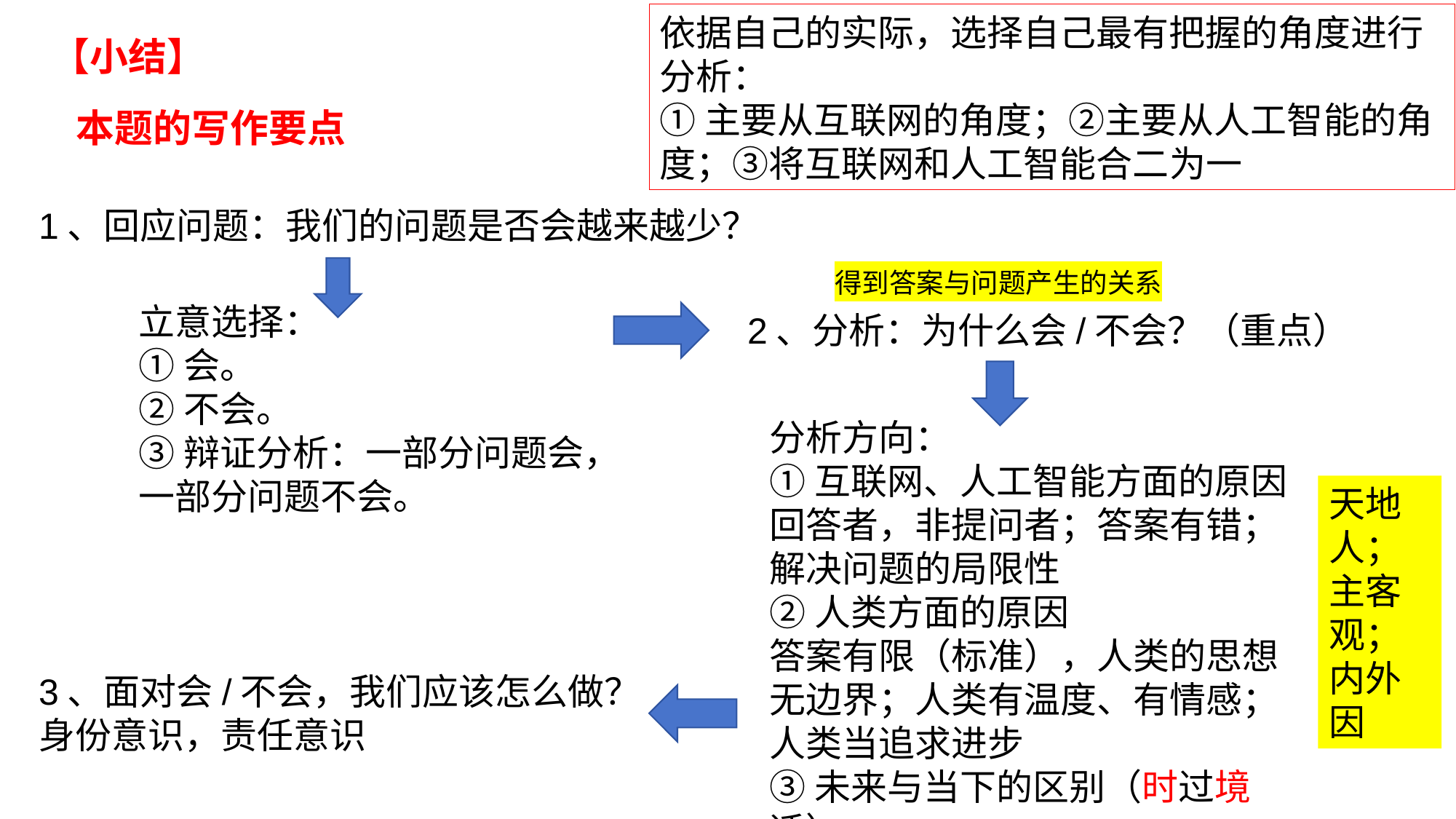

依据自己的实际，选择自己最有把握的角度进行分析：
①主要从互联网的角度；②主要从人工智能的角度；③将互联网和人工智能合二为一
【小结】
本题的写作要点
1、回应问题：我们的问题是否会越来越少？

得到答案与问题产生的关系
立意选择：
①会。
②不会。
③辩证分析：一部分问题会，一部分问题不会。

2、分析：为什么会/不会？（重点）

分析方向：
①互联网、人工智能方面的原因
回答者，非提问者；答案有错；解决问题的局限性
②人类方面的原因
答案有限（标准），人类的思想无边界；人类有温度、有情感；人类当追求进步
③未来与当下的区别（时过境迁）
天地人；主客观；内外因
3、面对会/不会，我们应该怎么做？
身份意识，责任意识